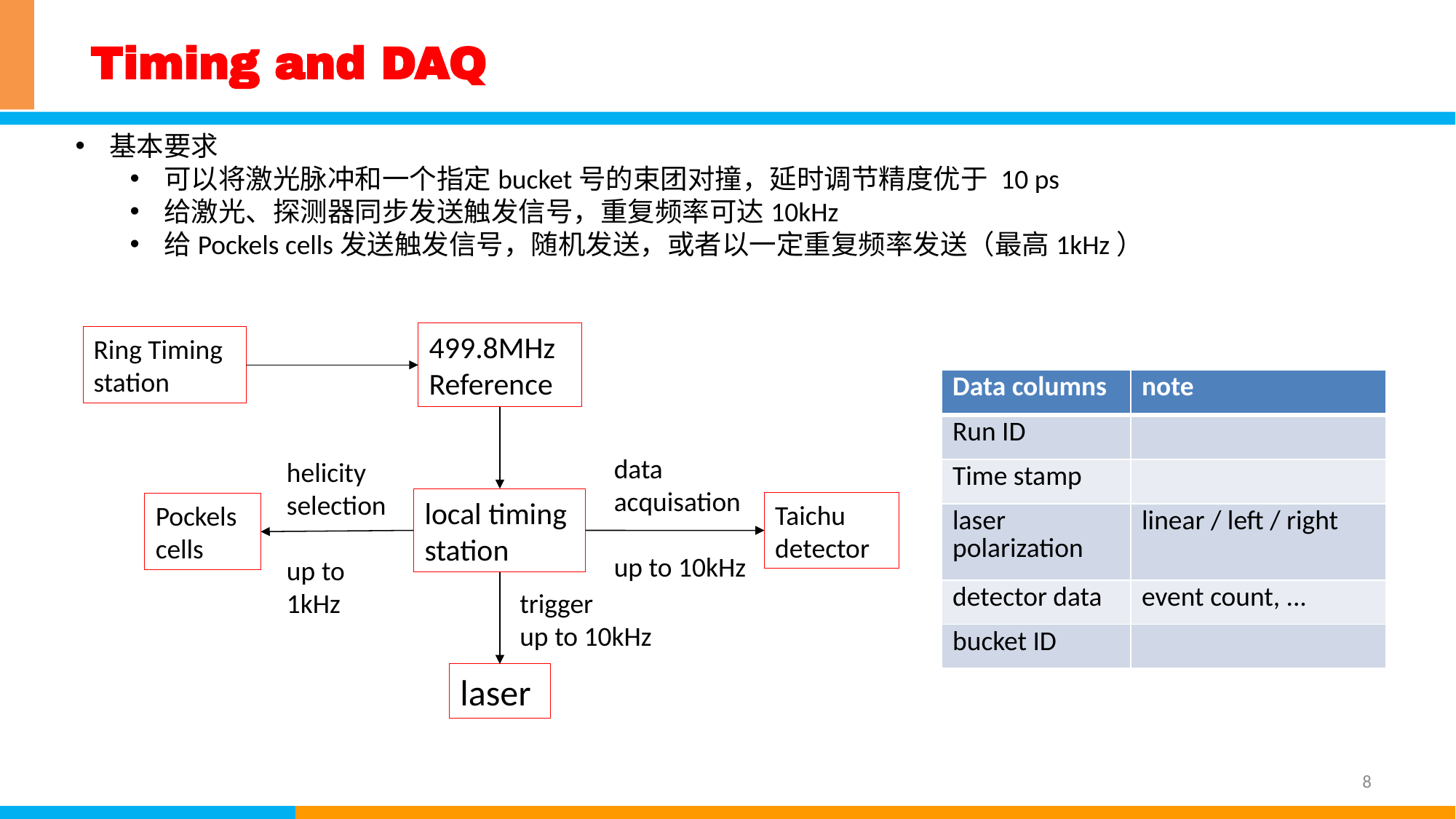

# Timing and DAQ
基本要求
可以将激光脉冲和一个指定bucket号的束团对撞，延时调节精度优于 10 ps
给激光、探测器同步发送触发信号，重复频率可达10kHz
给Pockels cells发送触发信号，随机发送，或者以一定重复频率发送（最高1kHz）

499.8MHzReference
Ring Timing station
| Data columns | note |
| --- | --- |
| Run ID |  |
| Time stamp |  |
| laser polarization | linear / left / right |
| detector data | event count, ... |
| bucket ID |  |
data acquisation

up to 10kHz
helicity
selection

up to 1kHz
local timing station
Taichu
detector
Pockels
cells
trigger
up to 10kHz
laser
8